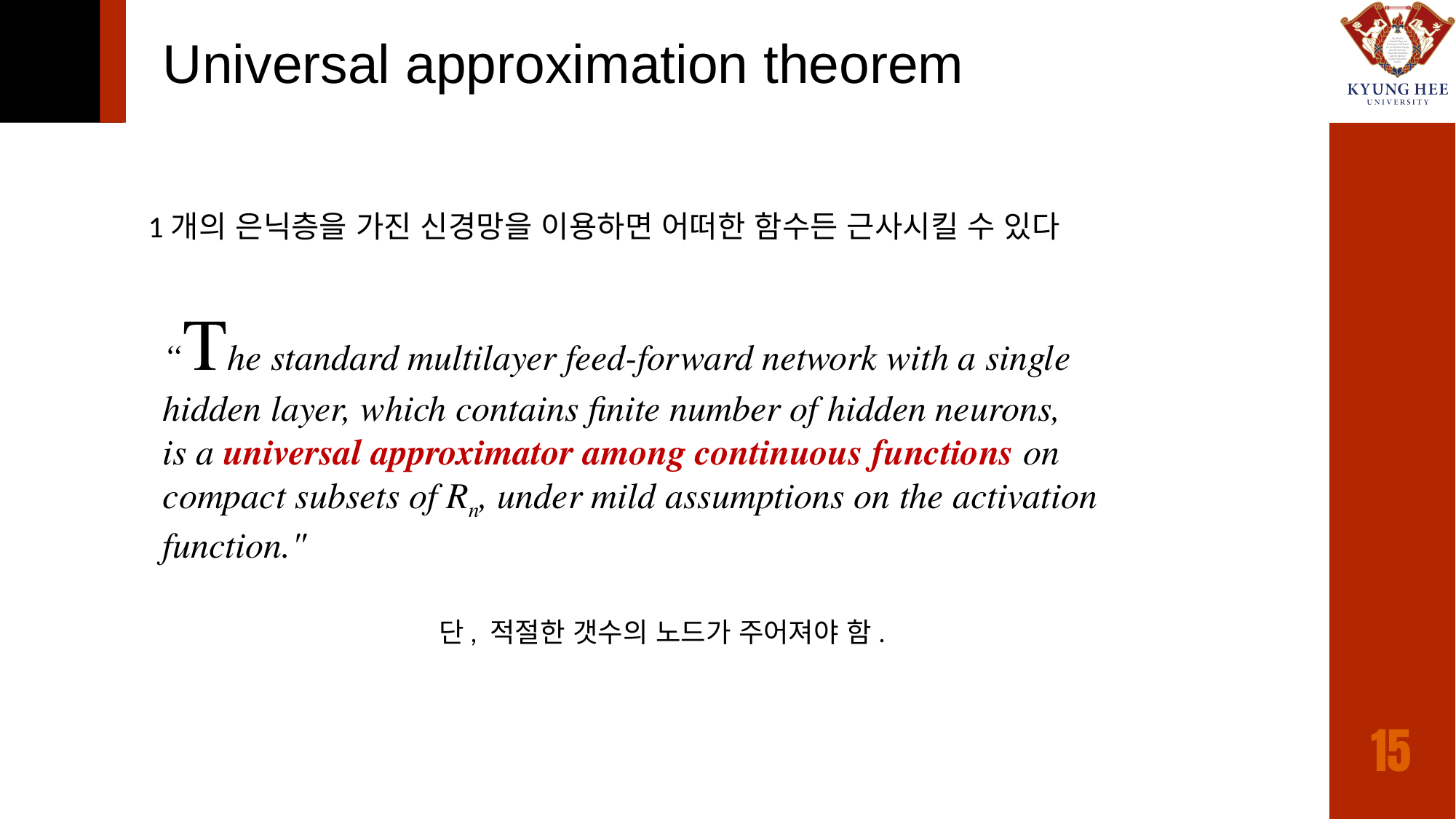

# Universal approximation theorem
1개의 은닉층을 가진 신경망을 이용하면 어떠한 함수든 근사시킬 수 있다
“The standard multilayer feed-forward network with a single hidden layer, which contains finite number of hidden neurons,
is a universal approximator among continuous functions on compact subsets of Rn, under mild assumptions on the activation function."
단, 적절한 갯수의 노드가 주어져야 함.
15